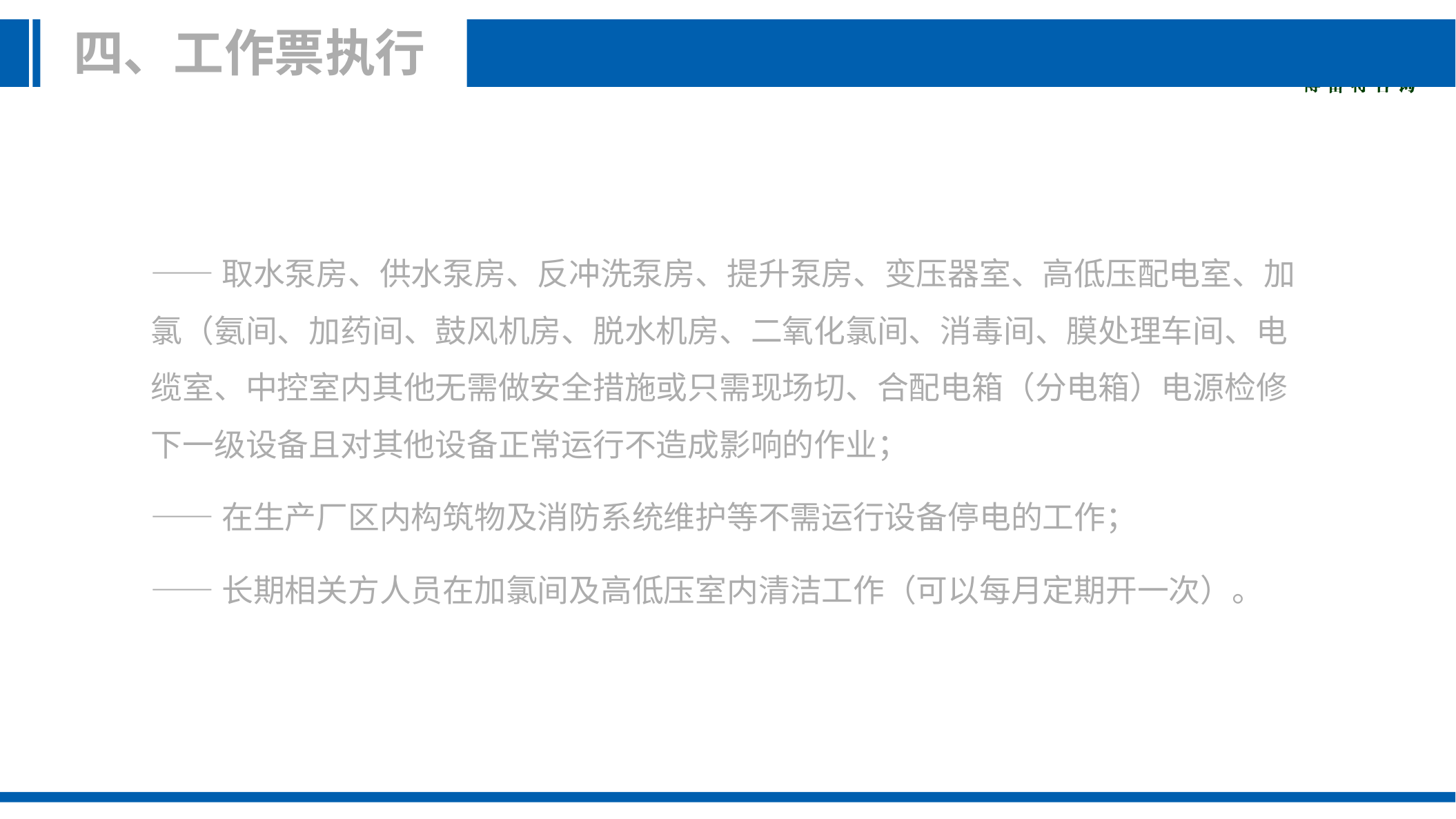

四、工作票执行
——取水泵房、供水泵房、反冲洗泵房、提升泵房、变压器室、高低压配电室、加氯（氨间、加药间、鼓风机房、脱水机房、二氧化氯间、消毒间、膜处理车间、电缆室、中控室内其他无需做安全措施或只需现场切、合配电箱（分电箱）电源检修下一级设备且对其他设备正常运行不造成影响的作业；
——在生产厂区内构筑物及消防系统维护等不需运行设备停电的工作；
——长期相关方人员在加氯间及高低压室内清洁工作（可以每月定期开一次）。